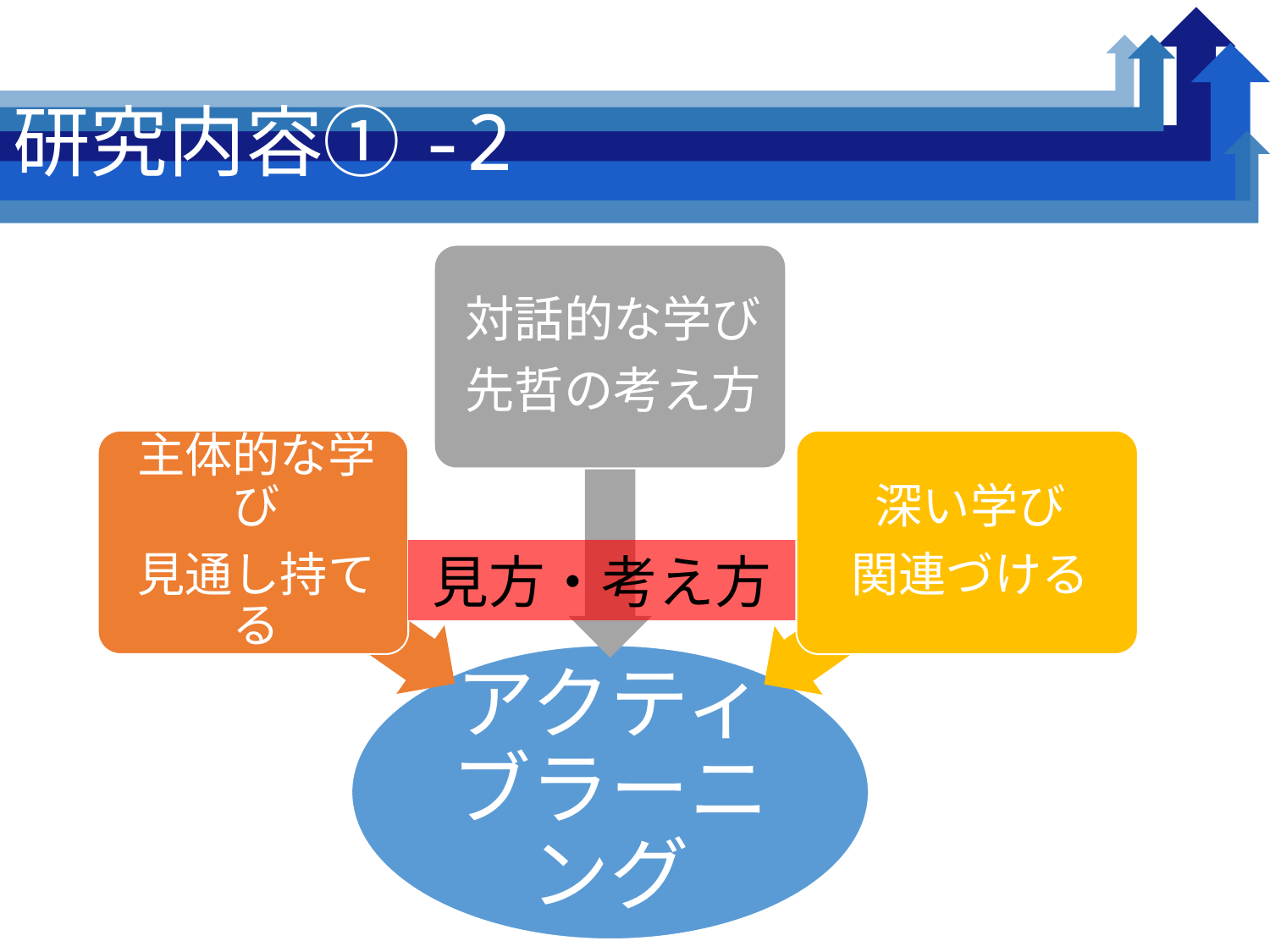

# 研究内容①-2
アクティブラーニング
主体的な学び
見通し持てる
対話的な学び
先哲の考え方
深い学び
関連づける
見方・考え方